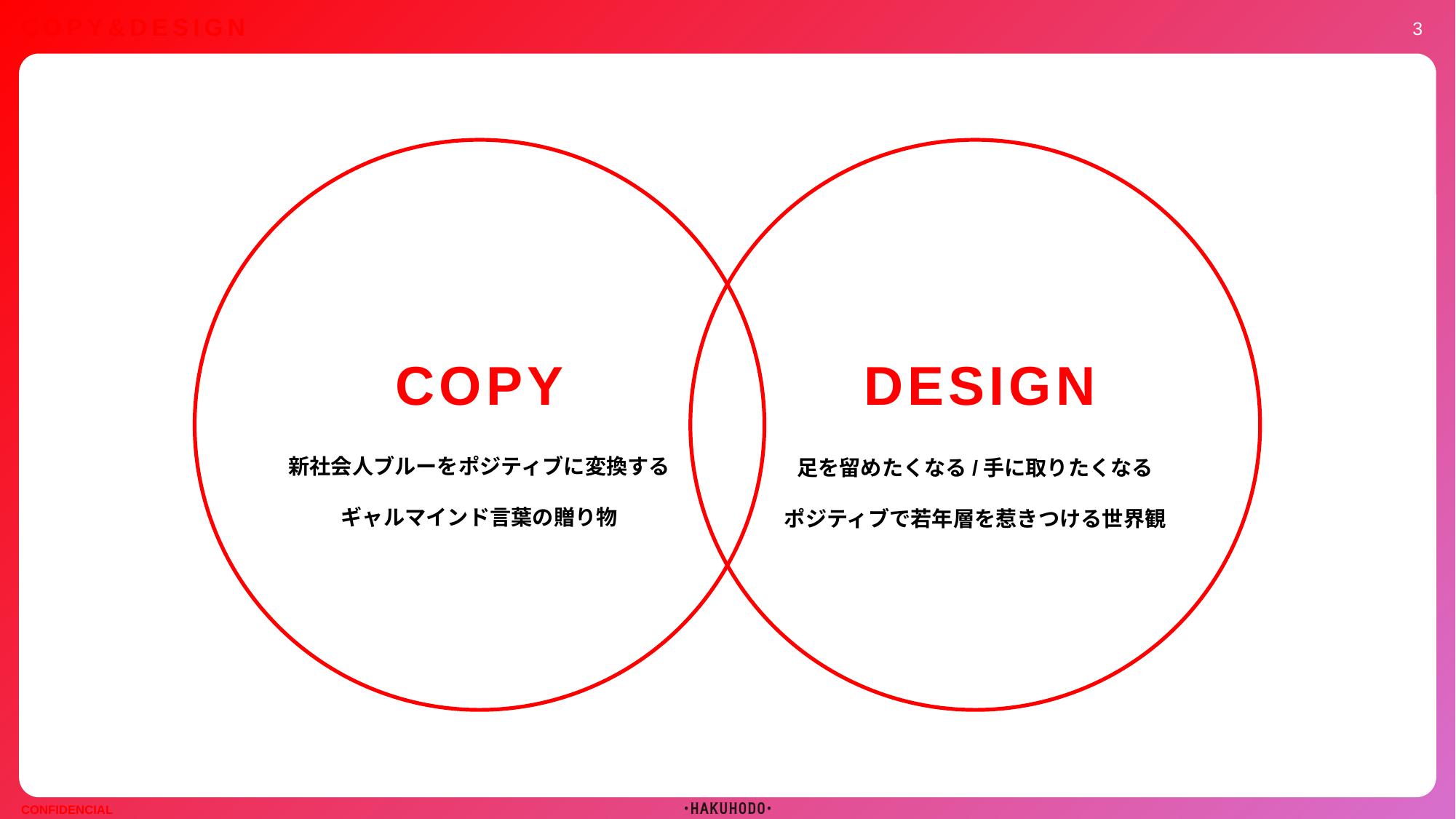

COPY&DESIGN

DESIGN
COPY
新社会人ブルーをポジティブに変換する
ギャルマインド言葉の贈り物
足を留めたくなる/手に取りたくなる
ポジティブで若年層を惹きつける世界観
社会に出る前その不安、ちょっぴりラクになるかもしれません。